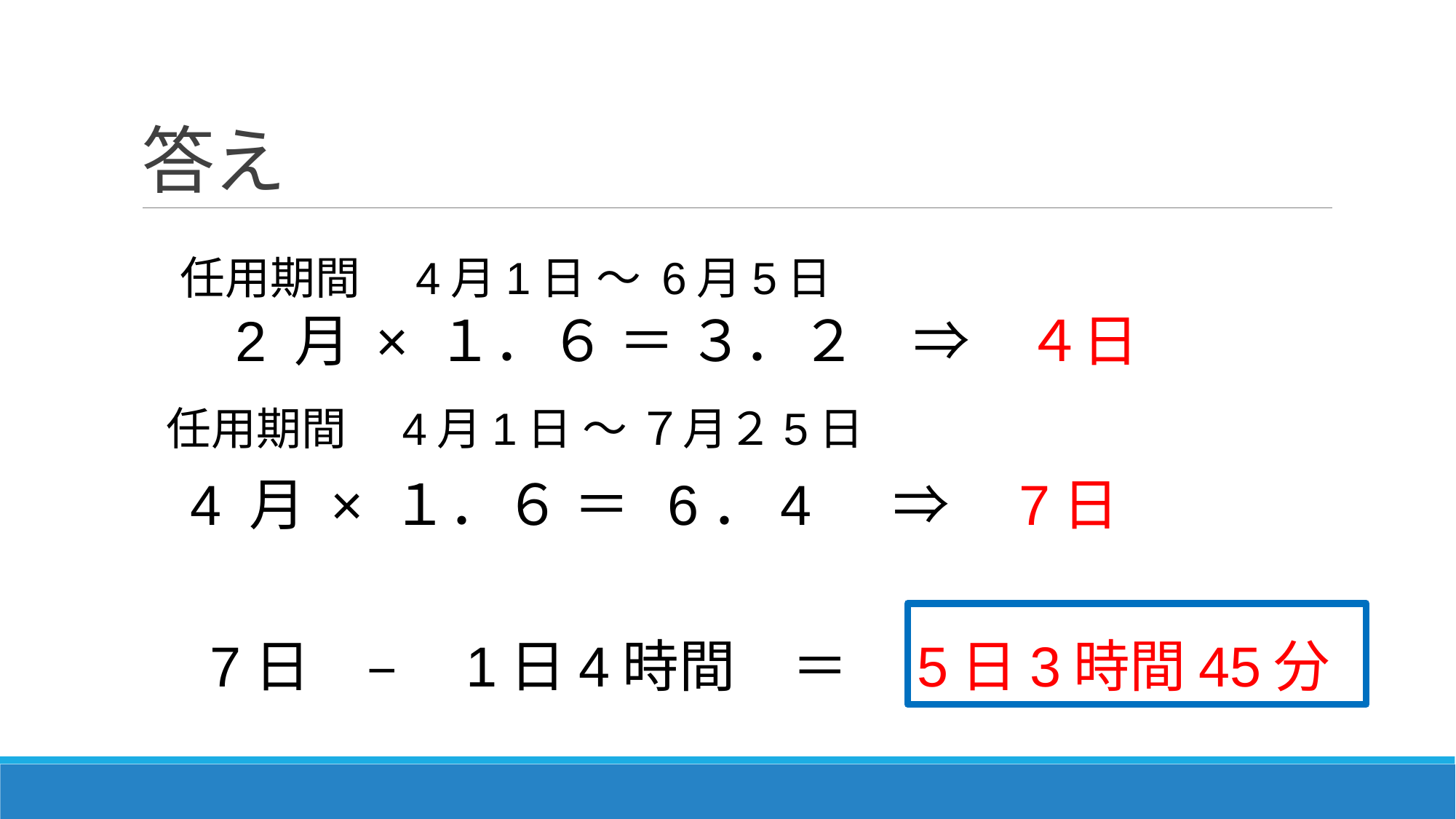

# 答え
任用期間　4月1日 ～ 6月5日
　2 月 × １．６ ＝ ３．２　⇒　４日
　　  任用期間　4月1日 ～ ７月２5日
             4 月 × １．６ ＝  6．4　 ⇒　7日

　　　7日　–　1日4時間　＝　5日3時間45分